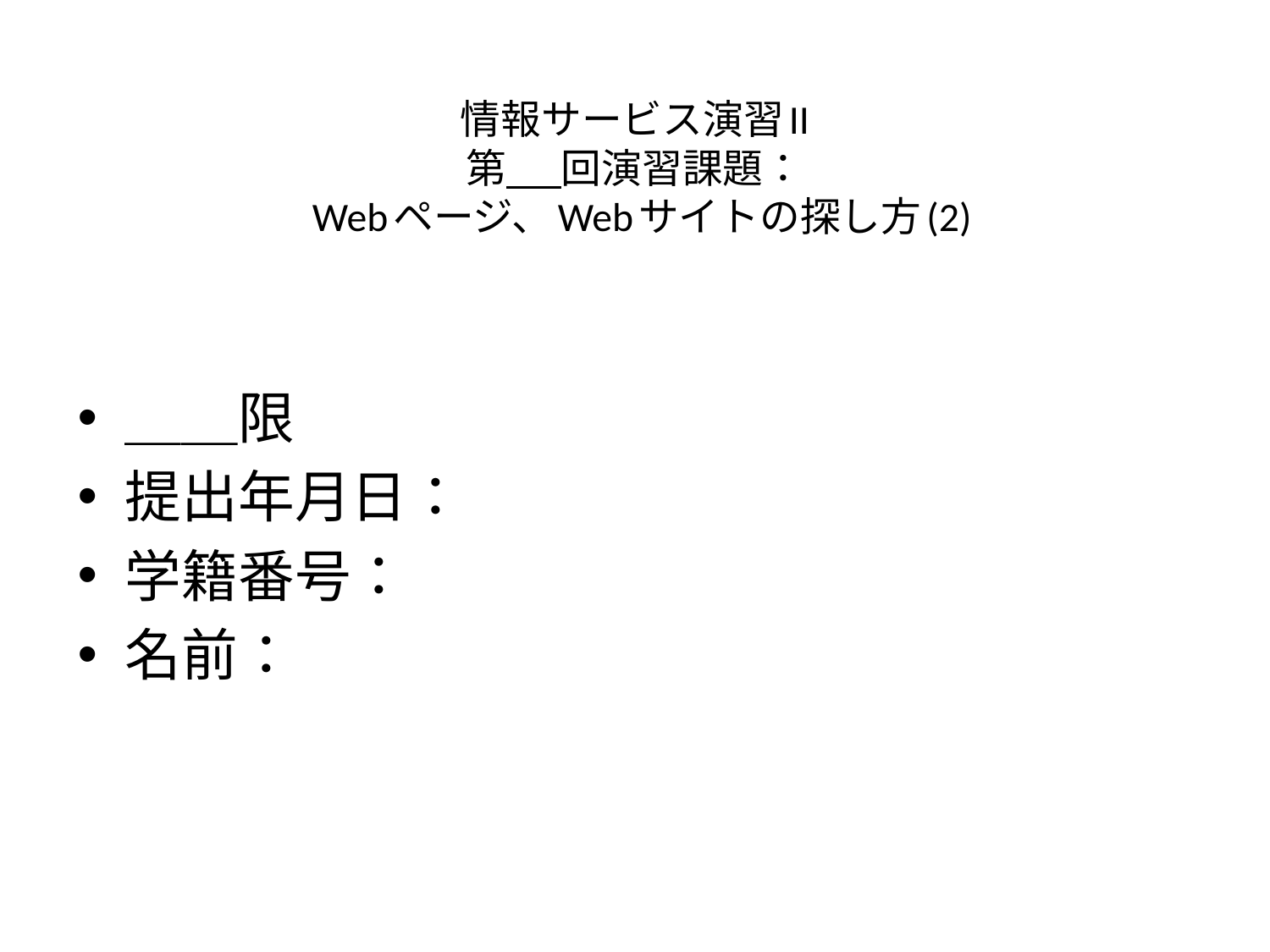

# 情報サービス演習II 第      回演習課題： Webページ、Webサイトの探し方(2)
＿＿限
提出年月日：
学籍番号：
名前：